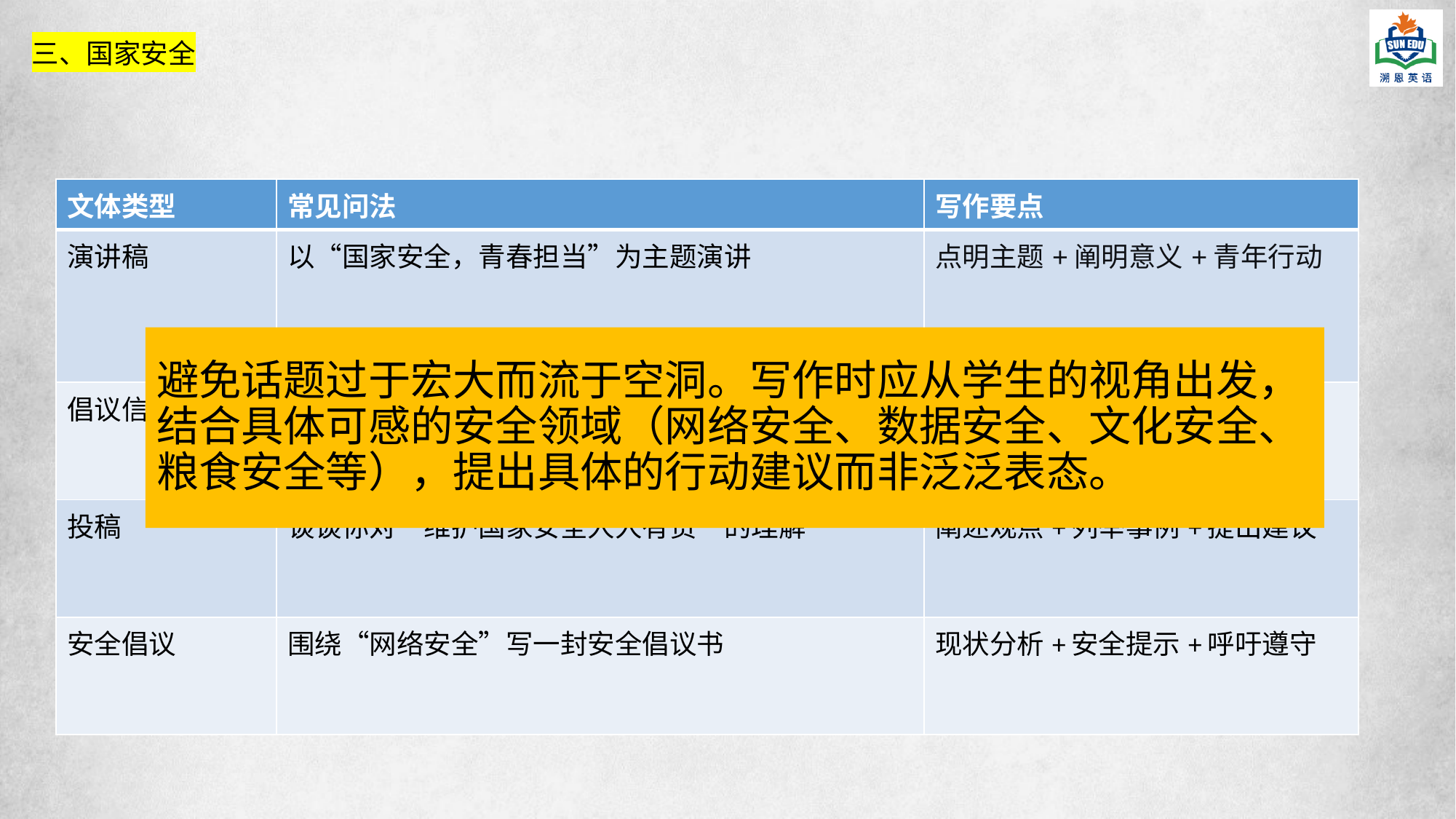

三、国家安全
| 文体类型 | 常见问法 | 写作要点 |
| --- | --- | --- |
| 演讲稿 | 以“国家安全，青春担当”为主题演讲 | 点明主题+阐明意义+青年行动 |
| 倡议信 | 写一封倡议书，号召同学们增强国家安全意识 | 为何重要+如何践行+呼吁行动 |
| 投稿 | 谈谈你对“维护国家安全人人有责”的理解 | 阐述观点+列举事例+提出建议 |
| 安全倡议 | 围绕“网络安全”写一封安全倡议书 | 现状分析+安全提示+呼吁遵守 |
避免话题过于宏大而流于空洞。写作时应从学生的视角出发，结合具体可感的安全领域（网络安全、数据安全、文化安全、粮食安全等），提出具体的行动建议而非泛泛表态。